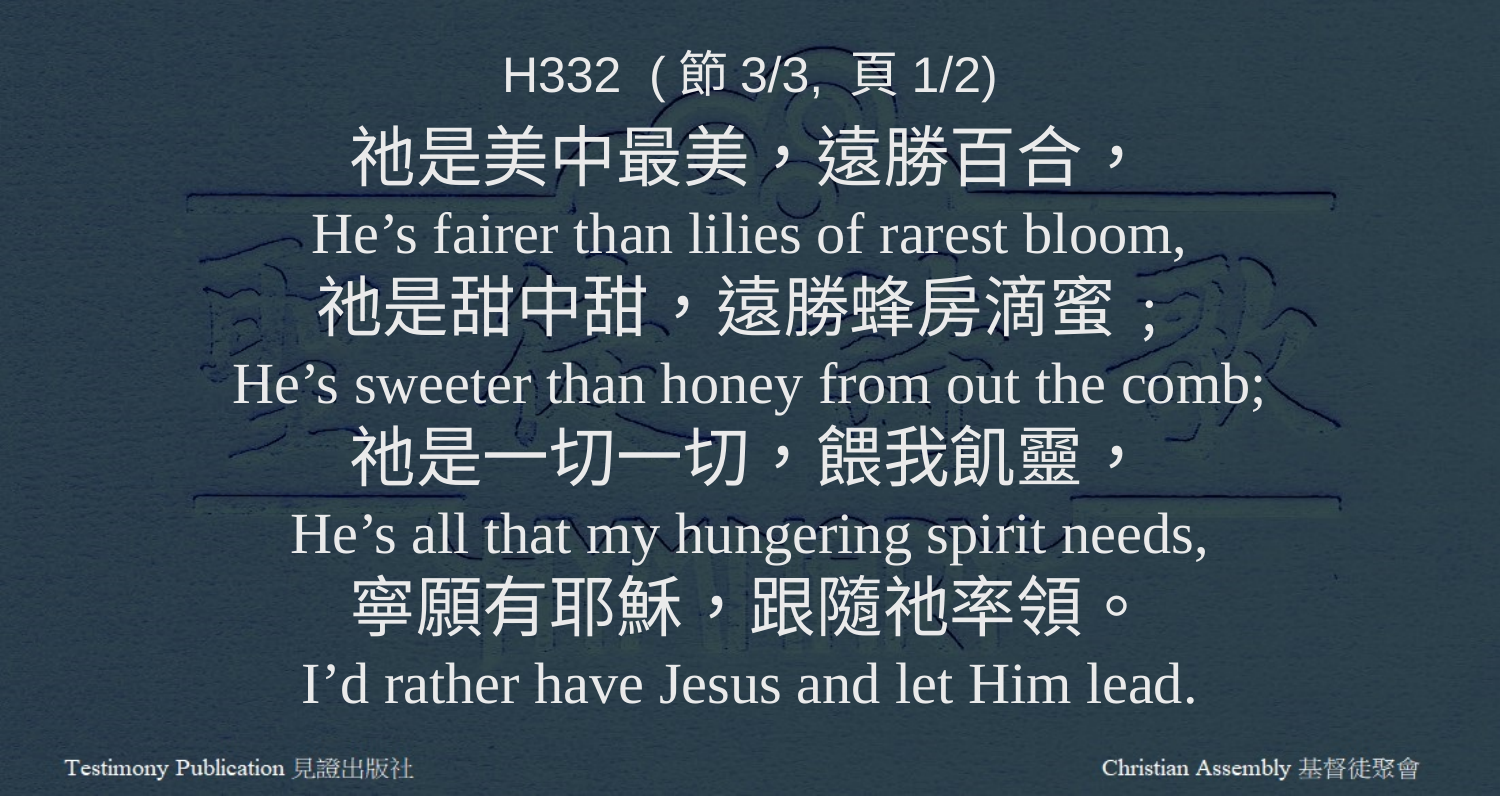

H332  (節3/3, 頁1/2)
祂是美中最美，遠勝百合，
He’s fairer than lilies of rarest bloom,
祂是甜中甜，遠勝蜂房滴蜜﹔
He’s sweeter than honey from out the comb;
祂是一切一切，餵我飢靈，
He’s all that my hungering spirit needs,
寧願有耶穌，跟隨祂率領。
I’d rather have Jesus and let Him lead.